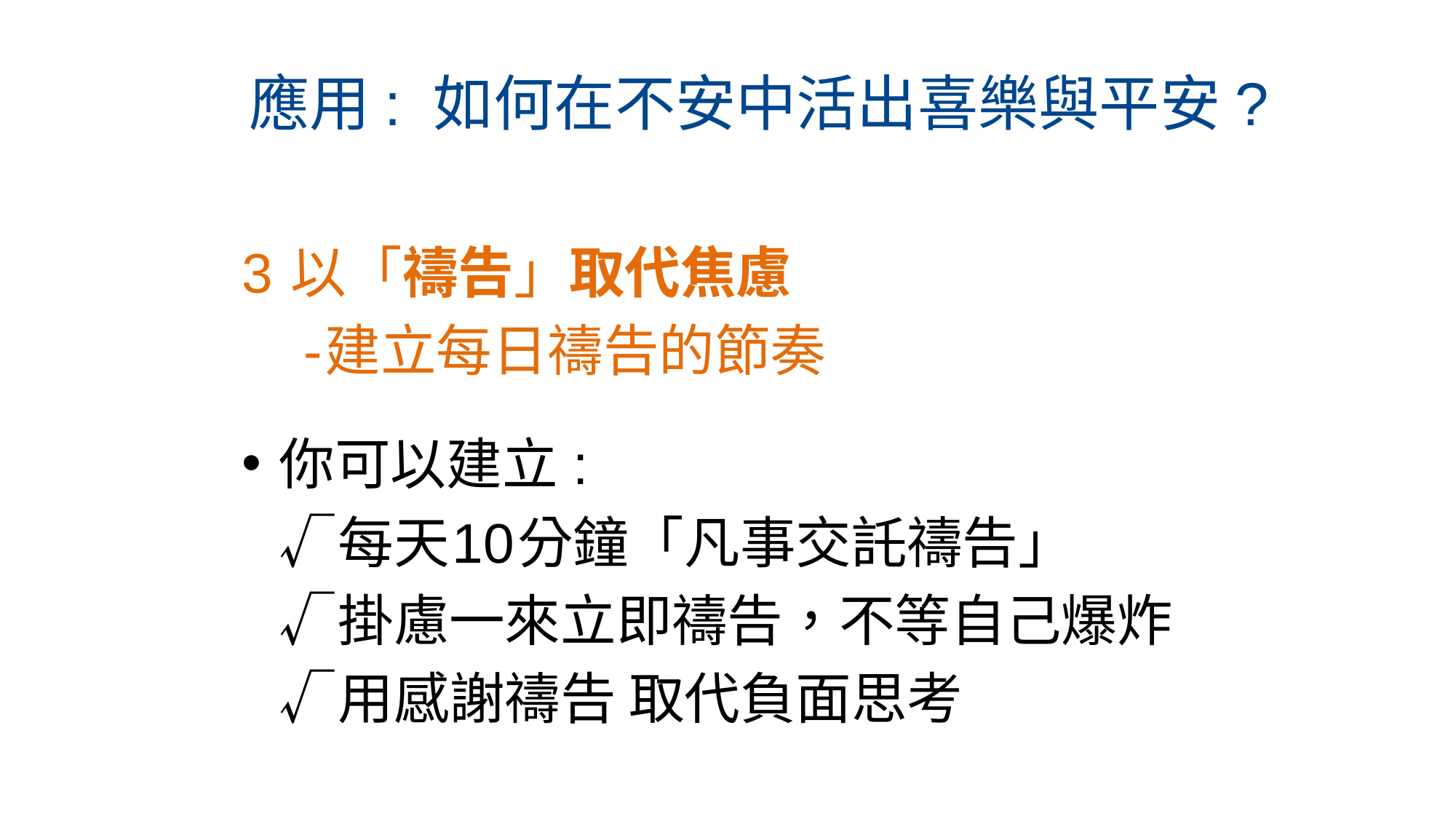

# 應用: 如何在不安中活出喜樂與平安?

3 以「禱告」取代焦慮
    -建立每日禱告的節奏

你可以建立 :
   √每天10分鐘「凡事交託禱告」
   √掛慮一來立即禱告，不等自己爆炸
   √用感謝禱告 取代負面思考